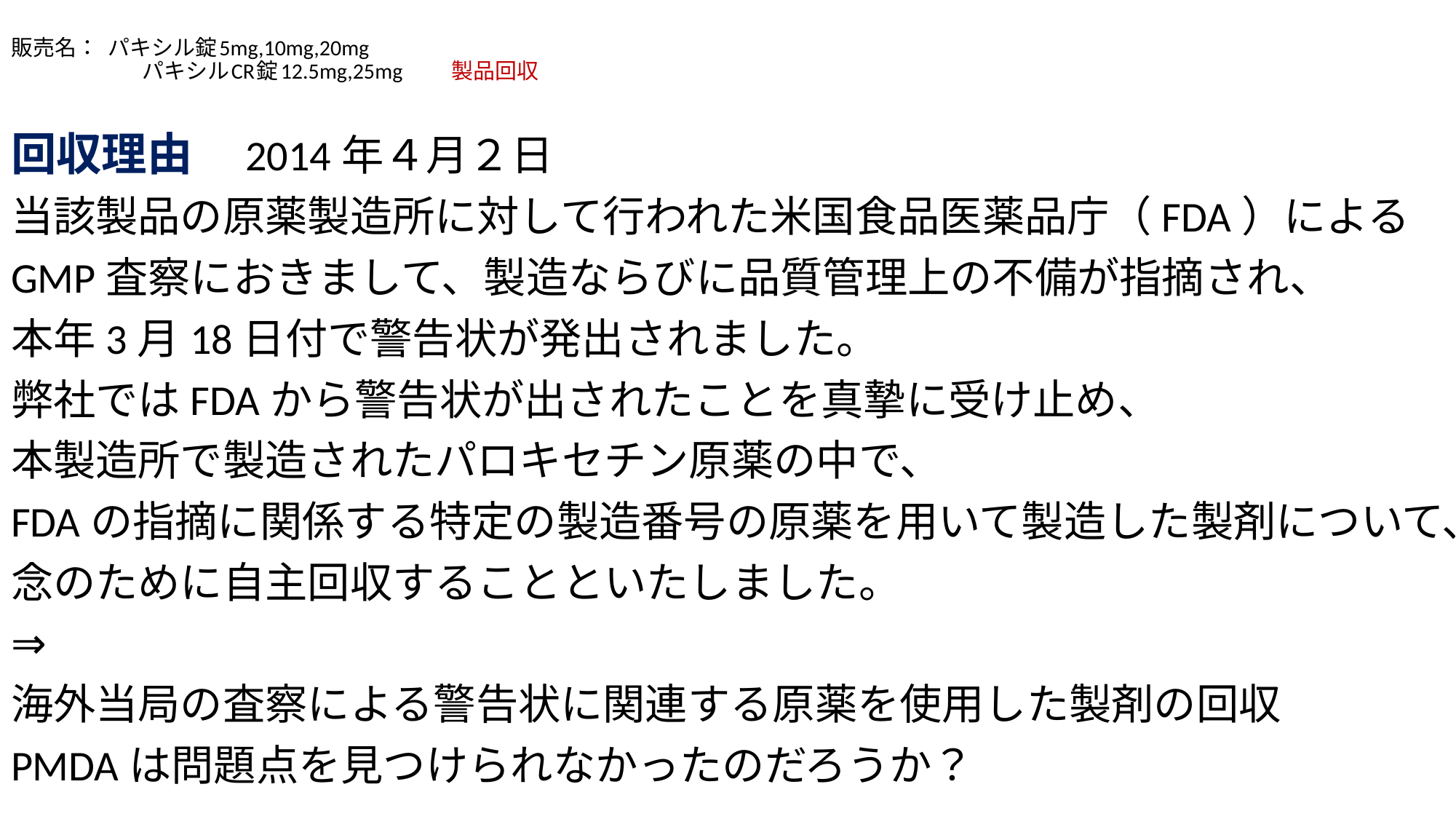

# 販売名：  パキシル錠5mg,10mg,20mg　 　　　　　　パキシルCR錠12.5mg,25mg　     製品回収
回収理由　2014年４月２日
当該製品の原薬製造所に対して行われた米国食品医薬品庁（FDA）による
GMP査察におきまして、製造ならびに品質管理上の不備が指摘され、
本年3月18日付で警告状が発出されました。
弊社ではFDAから警告状が出されたことを真摯に受け止め、
本製造所で製造されたパロキセチン原薬の中で、
FDAの指摘に関係する特定の製造番号の原薬を用いて製造した製剤について、
念のために自主回収することといたしました。
⇒
海外当局の査察による警告状に関連する原薬を使用した製剤の回収
PMDAは問題点を見つけられなかったのだろうか？